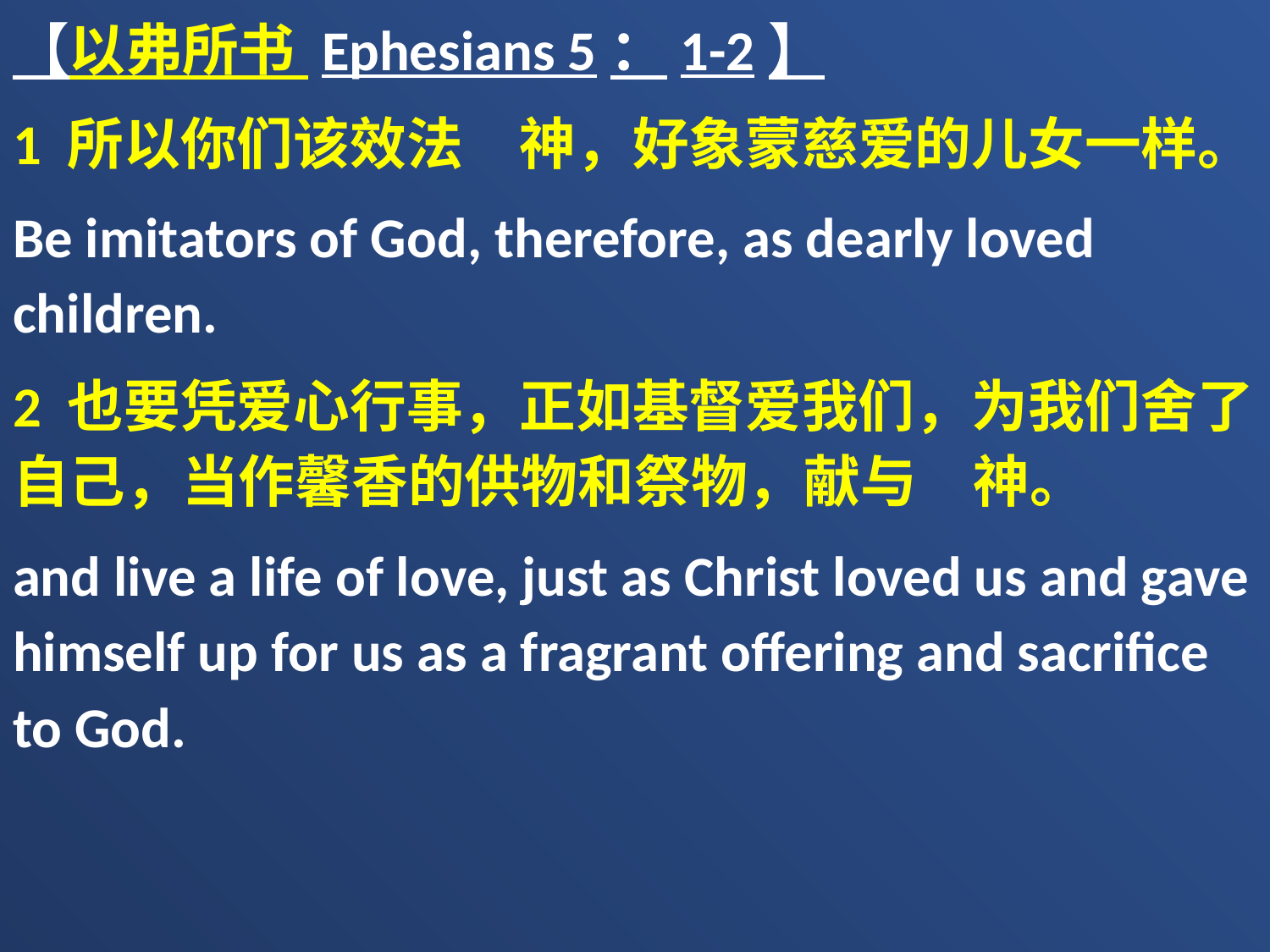

【以弗所书 Ephesians 5：1-2】
1 所以你们该效法　神，好象蒙慈爱的儿女一样。
Be imitators of God, therefore, as dearly loved children.
2 也要凭爱心行事，正如基督爱我们，为我们舍了自己，当作馨香的供物和祭物，献与　神。
and live a life of love, just as Christ loved us and gave himself up for us as a fragrant offering and sacrifice to God.